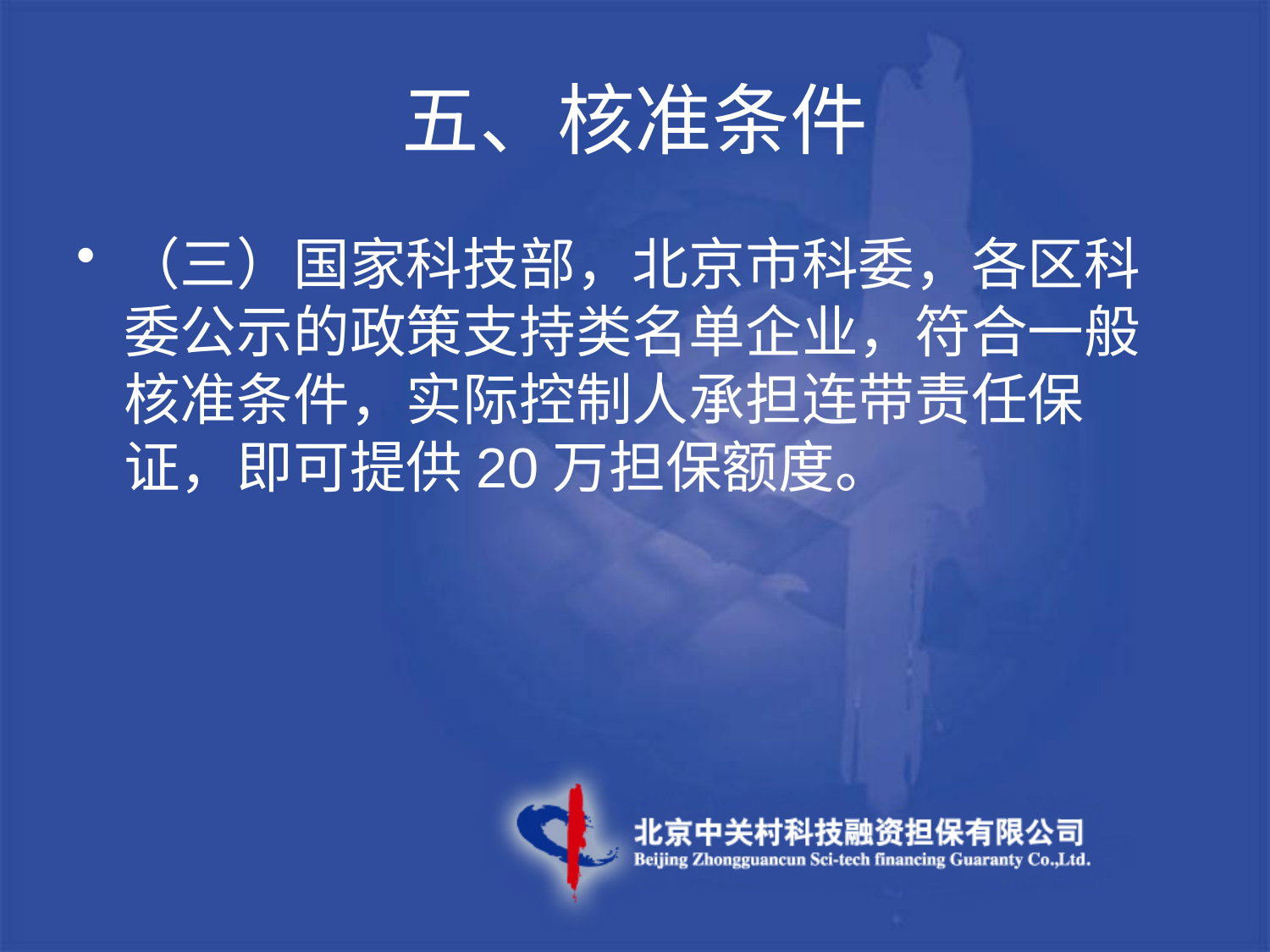

# 五、核准条件
（三）国家科技部，北京市科委，各区科委公示的政策支持类名单企业，符合一般核准条件，实际控制人承担连带责任保证，即可提供20万担保额度。